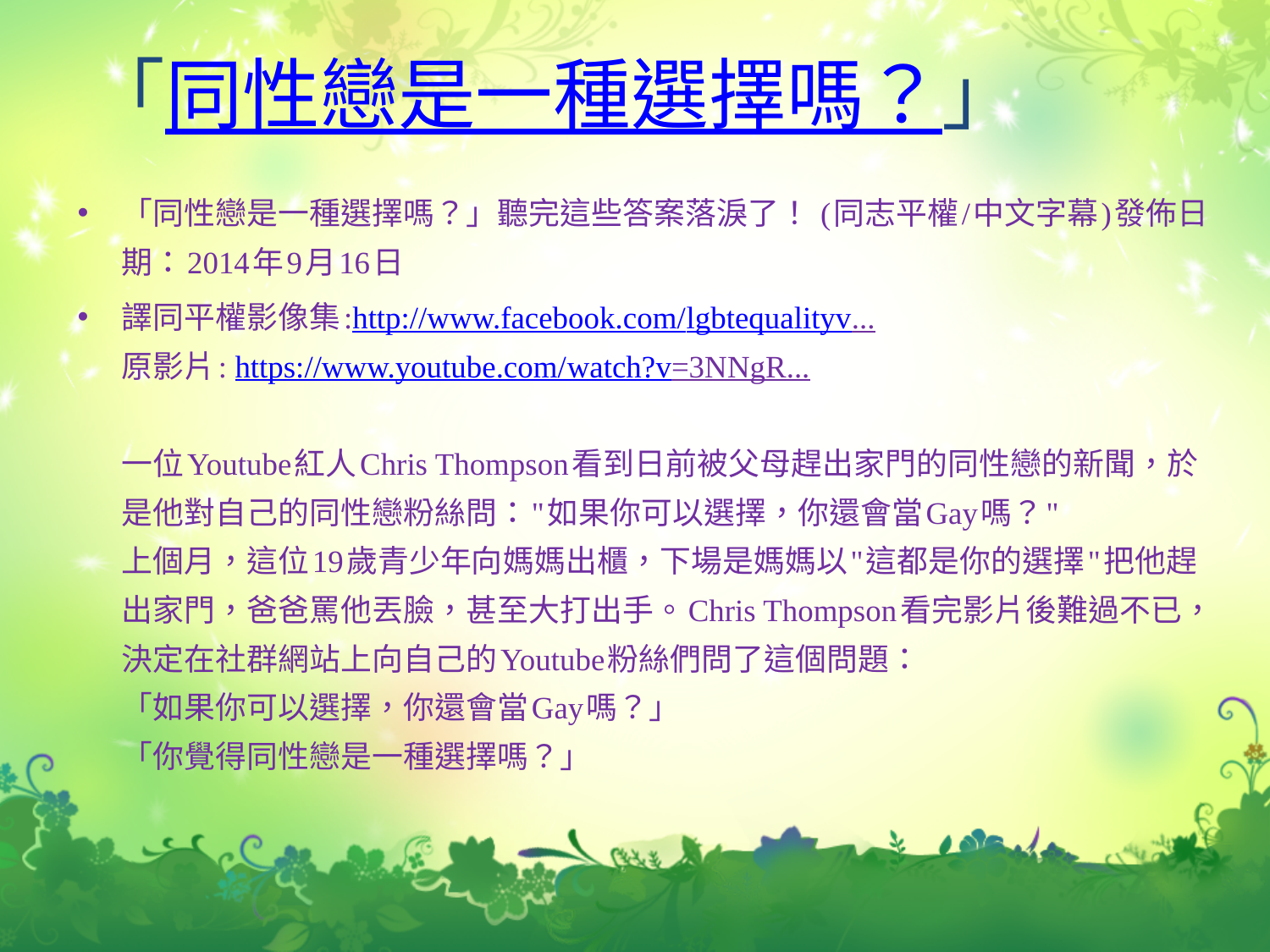

# 「同性戀是一種選擇嗎？」
「同性戀是一種選擇嗎？」聽完這些答案落淚了！ (同志平權/中文字幕)發佈日期：2014年9月16日
譯同平權影像集:http://www.facebook.com/lgbtequalityv...
原影片: https://www.youtube.com/watch?v=3NNgR...
一位Youtube紅人Chris Thompson看到日前被父母趕出家門的同性戀的新聞，於是他對自己的同性戀粉絲問："如果你可以選擇，你還會當Gay嗎？"
上個月，這位19歲青少年向媽媽出櫃，下場是媽媽以"這都是你的選擇"把他趕出家門，爸爸罵他丟臉，甚至大打出手。Chris Thompson看完影片後難過不已，決定在社群網站上向自己的Youtube粉絲們問了這個問題：
「如果你可以選擇，你還會當Gay嗎？」
「你覺得同性戀是一種選擇嗎？」